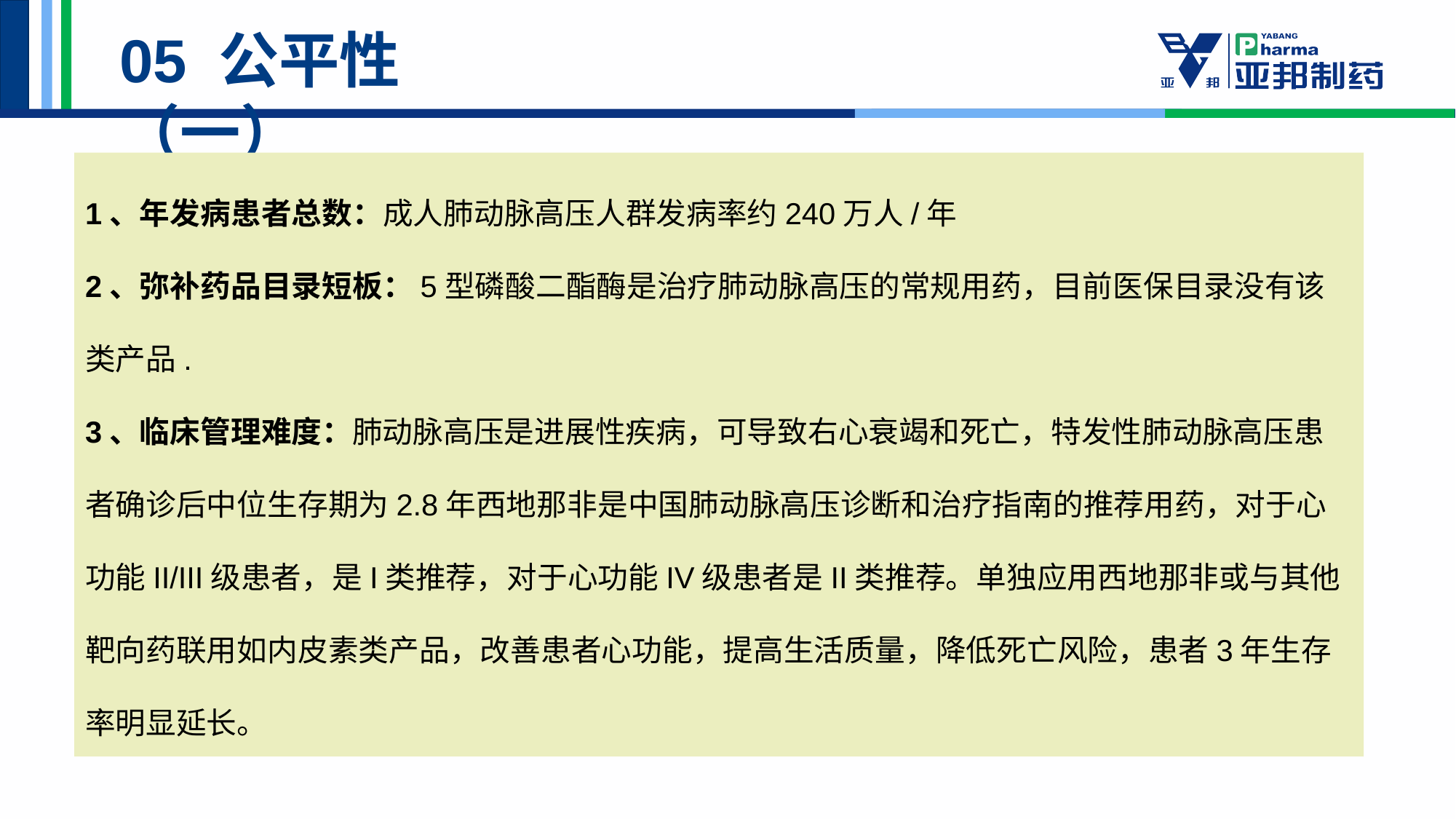

# 05 公平性（一）
1、年发病患者总数：成人肺动脉高压人群发病率约240万人/年
2、弥补药品目录短板：5型磷酸二酯酶是治疗肺动脉高压的常规用药，目前医保目录没有该类产品.
3、临床管理难度：肺动脉高压是进展性疾病，可导致右心衰竭和死亡，特发性肺动脉高压患者确诊后中位生存期为2.8年西地那非是中国肺动脉高压诊断和治疗指南的推荐用药，对于心功能II/III级患者，是I类推荐，对于心功能IV级患者是II类推荐。单独应用西地那非或与其他靶向药联用如内皮素类产品，改善患者心功能，提高生活质量，降低死亡风险，患者3年生存率明显延长。